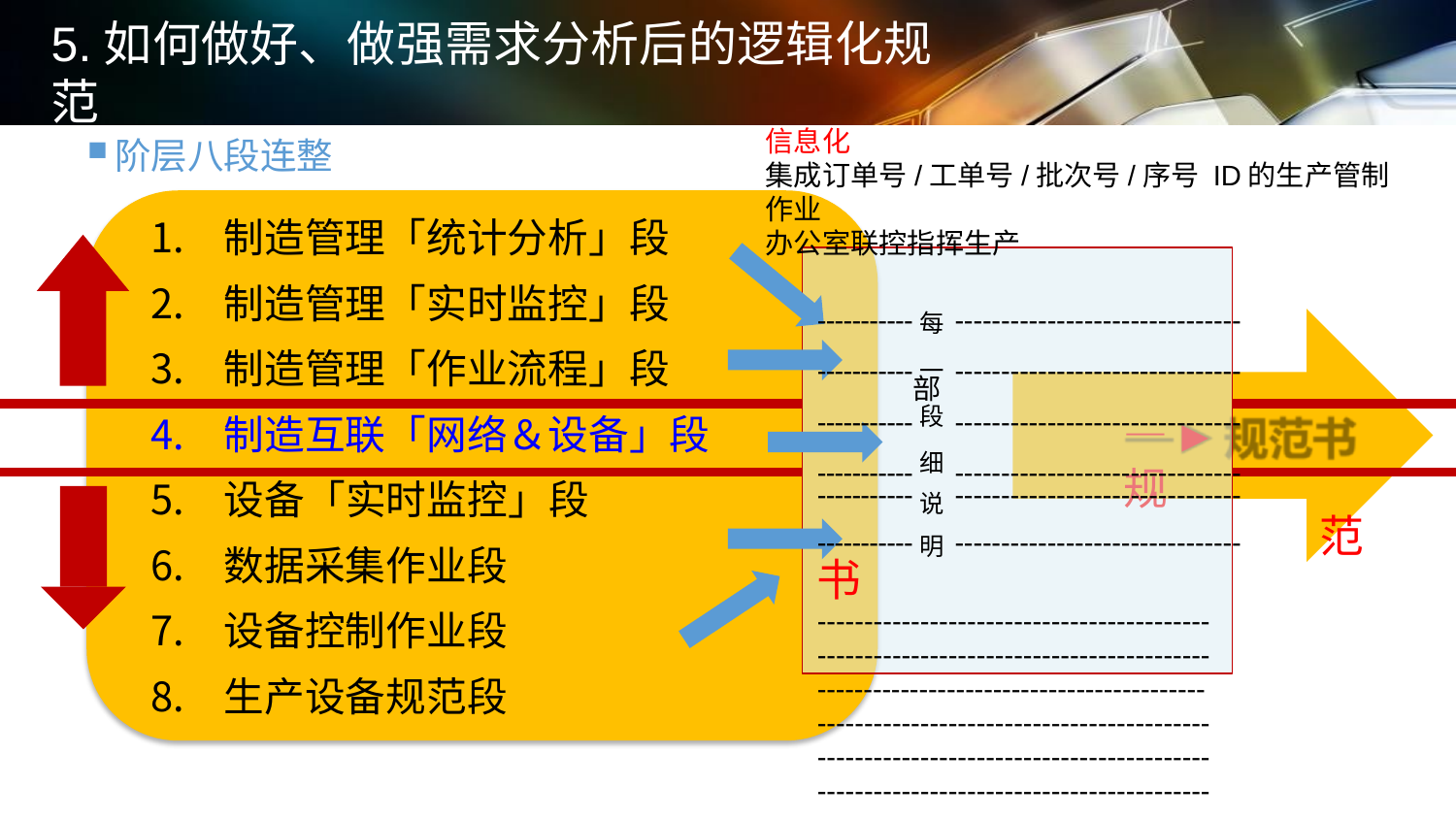

# 5.如何做好、做强需求分析后的逻辑化规范
信息化
集成订单号/工单号/批次号/序号 ID的生产管制作业
办公室联控指挥生产
-----------每-------------------------------
-----------一-------------------------------
-----------段-------------------------------
-----------细-------------------------------
-----------说-------------------------------
-----------明-------------------------------	范书
------------------------------------------
------------------------------------------
------------------------------------------
------------------------------------------
------------------------------------------
------------------------------------------

管控设备ID的生产作业
自动化
阶层八段连整

制造管理「统计分析」段
制造管理「实时监控」段
制造管理「作业流程」段
制造互联「网络＆设备」段
设备「实时监控」段
数据采集作业段
设备控制作业段
生产设备规范段

部

—► 规